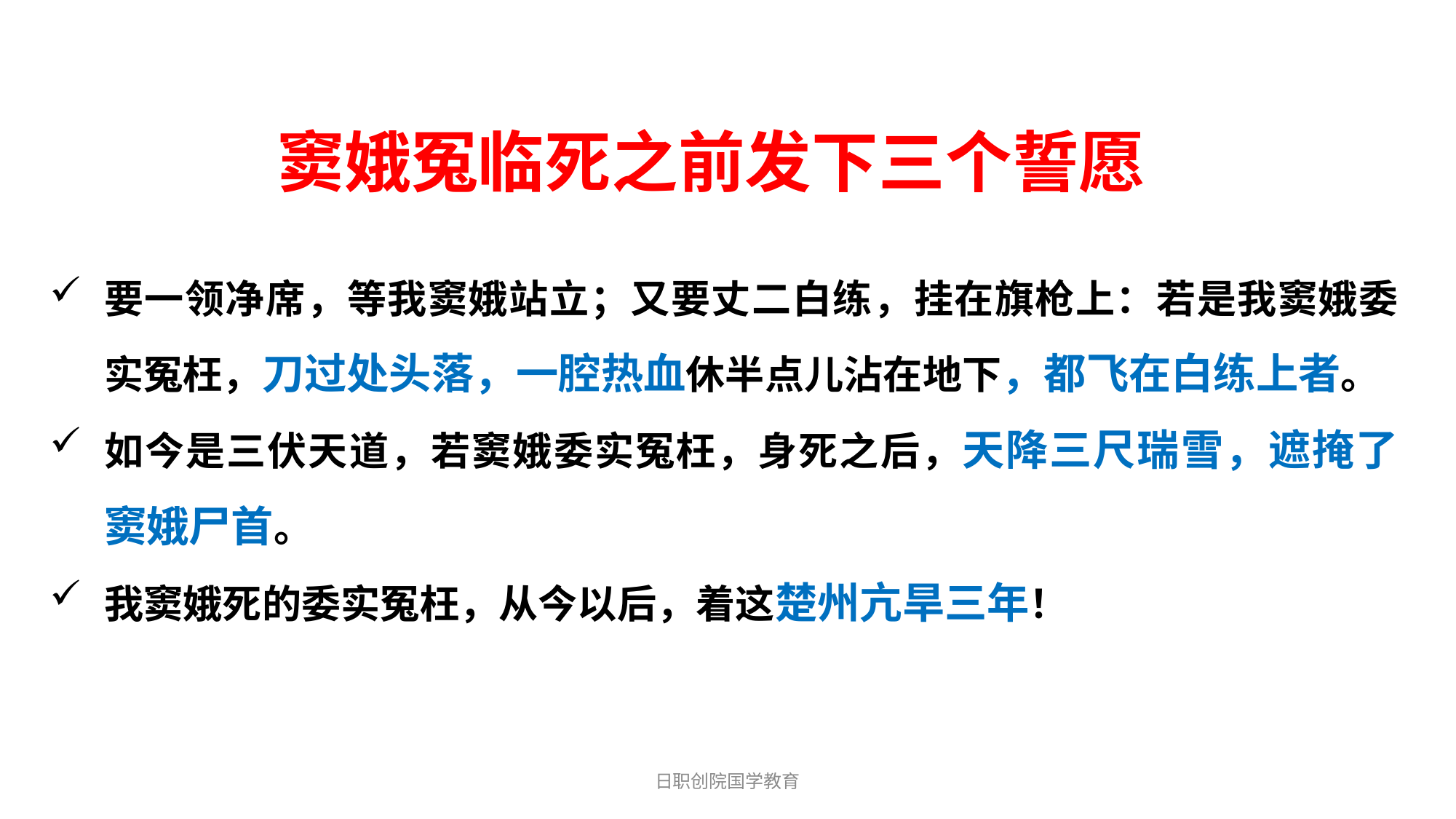

窦娥冤临死之前发下三个誓愿
要一领净席，等我窦娥站立；又要丈二白练，挂在旗枪上：若是我窦娥委实冤枉，刀过处头落，一腔热血休半点儿沾在地下，都飞在白练上者。
如今是三伏天道，若窦娥委实冤枉，身死之后，天降三尺瑞雪，遮掩了窦娥尸首。
我窦娥死的委实冤枉，从今以后，着这楚州亢旱三年！
日职创院国学教育